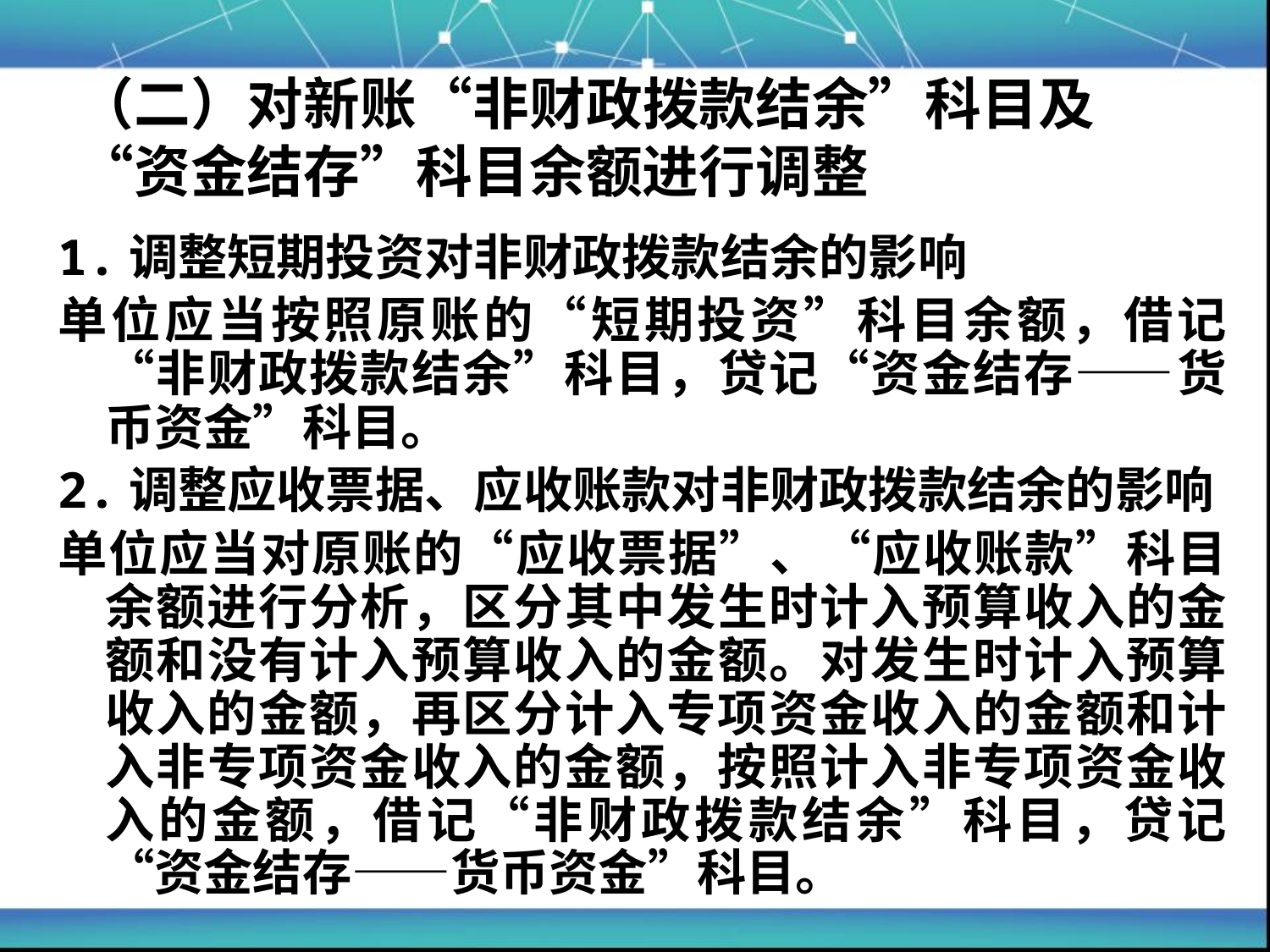

# （二）对新账“非财政拨款结余”科目及“资金结存”科目余额进行调整
1.调整短期投资对非财政拨款结余的影响
单位应当按照原账的“短期投资”科目余额，借记“非财政拨款结余”科目，贷记“资金结存——货币资金”科目。
2.调整应收票据、应收账款对非财政拨款结余的影响
单位应当对原账的“应收票据”、“应收账款”科目余额进行分析，区分其中发生时计入预算收入的金额和没有计入预算收入的金额。对发生时计入预算收入的金额，再区分计入专项资金收入的金额和计入非专项资金收入的金额，按照计入非专项资金收入的金额，借记“非财政拨款结余”科目，贷记“资金结存——货币资金”科目。